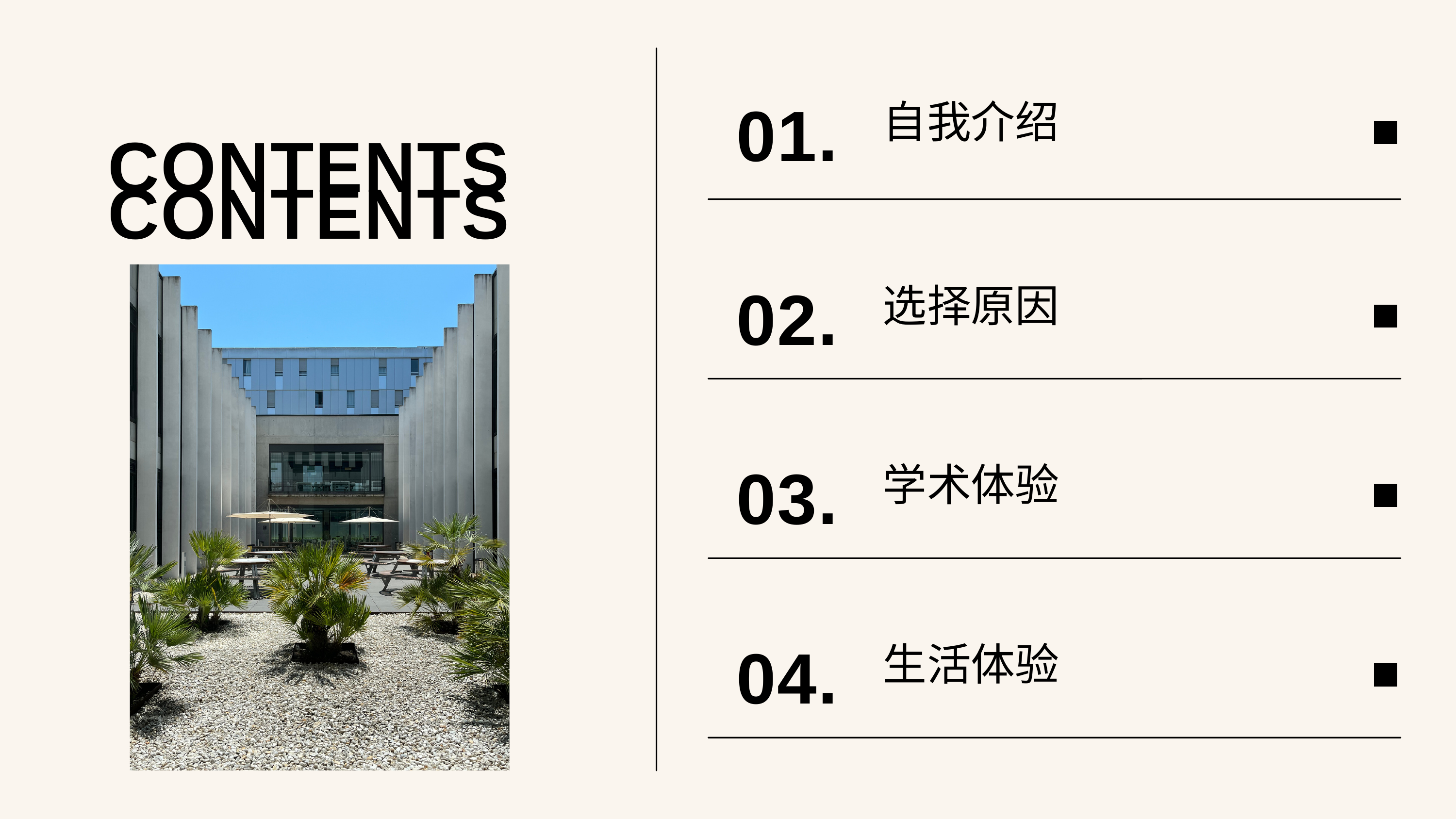

自我介绍
01.
CONTENTS
CONTENTS

选择原因
02.

学术体验
03.

生活体验
04.